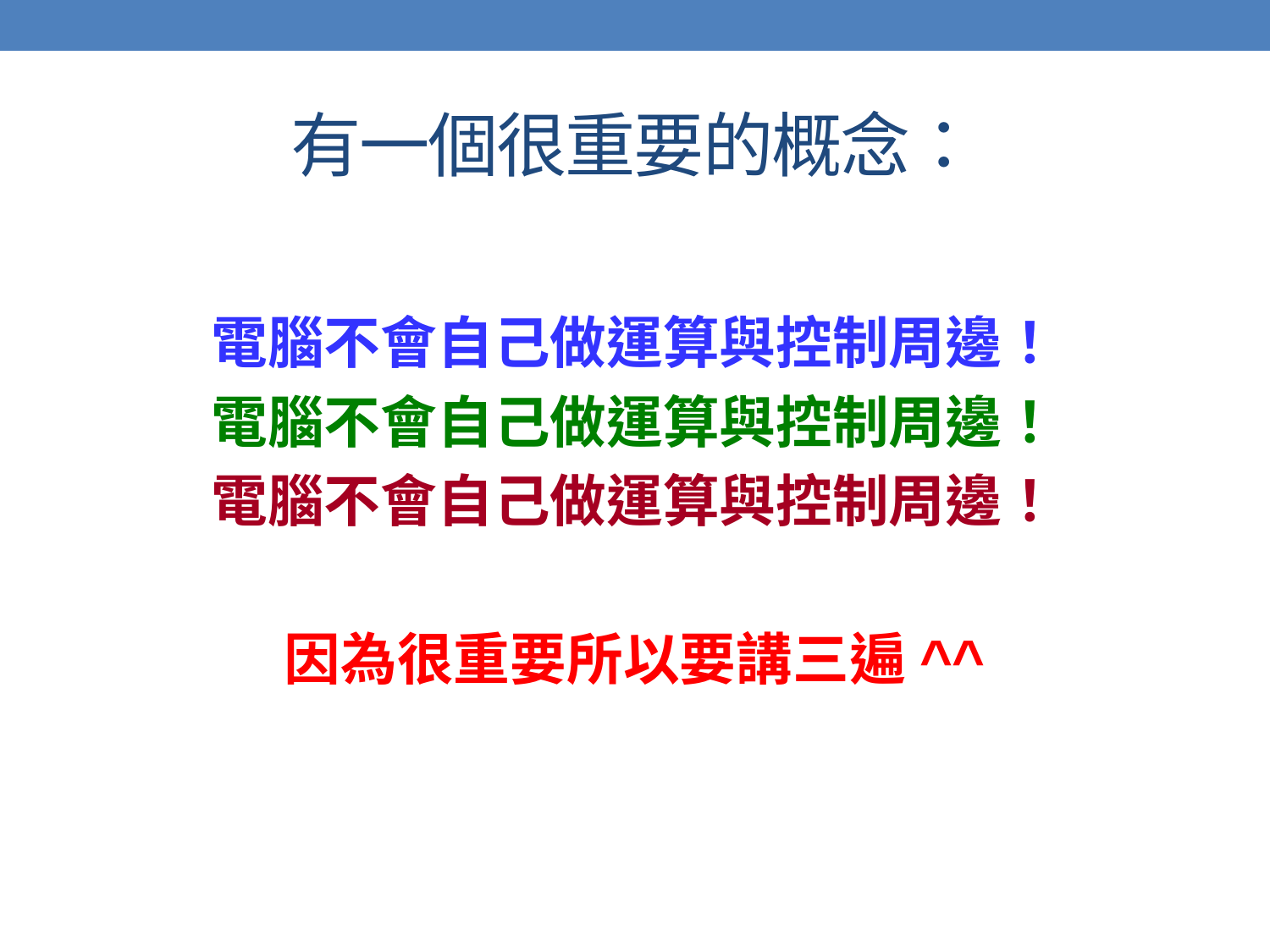

# 有一個很重要的概念：

電腦不會自己做運算與控制周邊！
電腦不會自己做運算與控制周邊！
電腦不會自己做運算與控制周邊！

因為很重要所以要講三遍^^